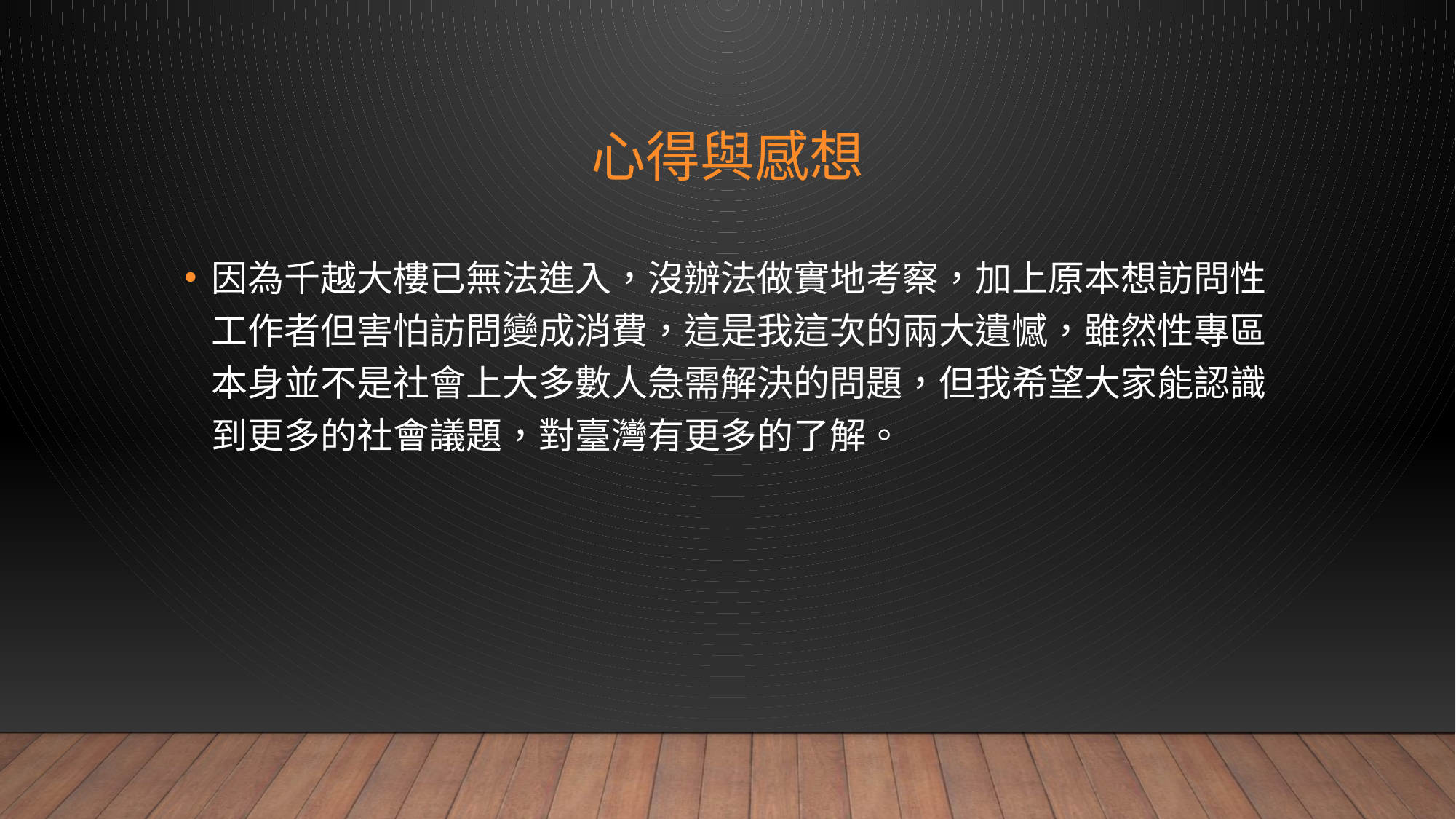

# 心得與感想
因為千越大樓已無法進入，沒辦法做實地考察，加上原本想訪問性工作者但害怕訪問變成消費，這是我這次的兩大遺憾，雖然性專區本身並不是社會上大多數人急需解決的問題，但我希望大家能認識到更多的社會議題，對臺灣有更多的了解。